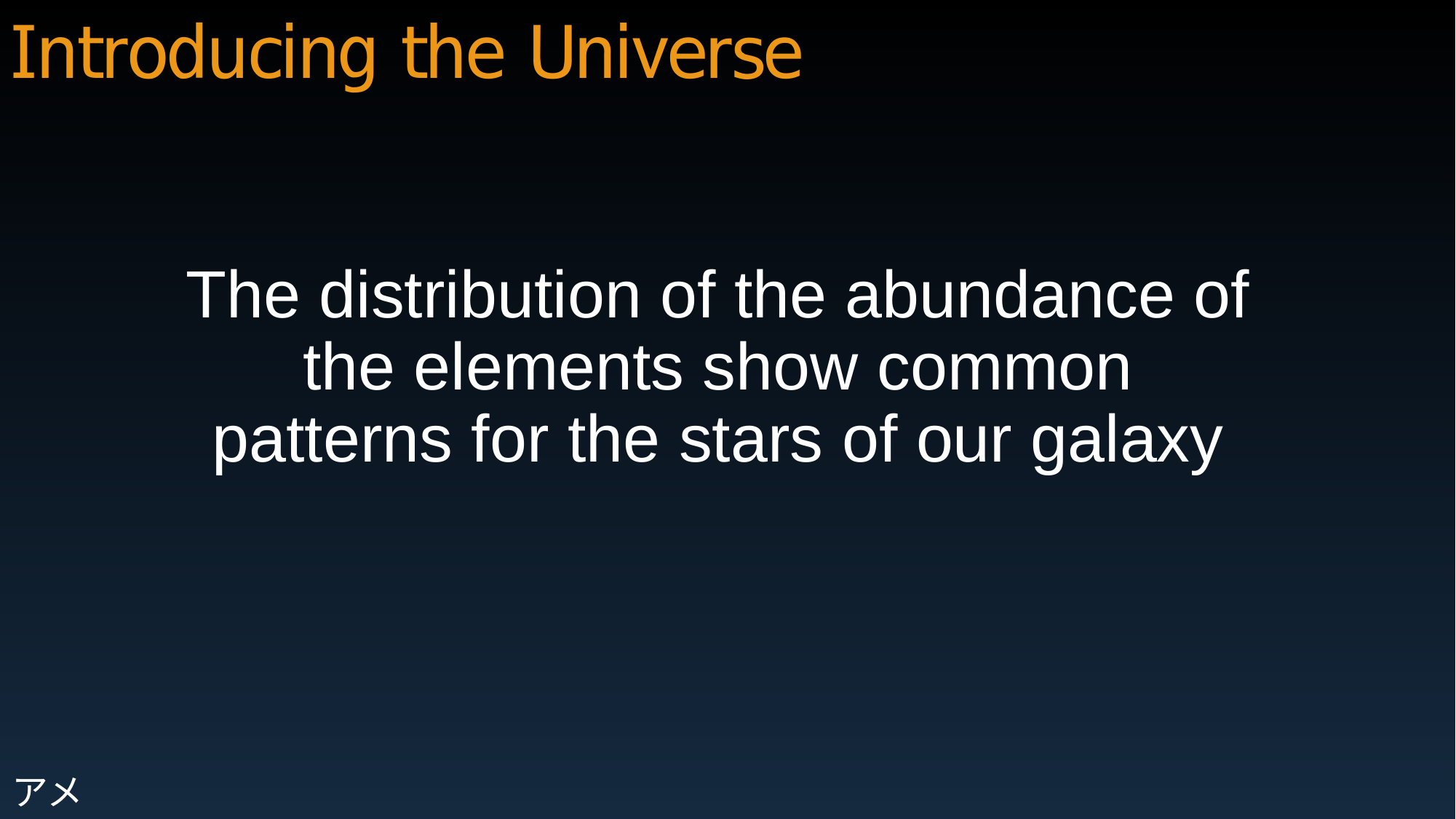

Introducing the Universe
The distribution of the abundance of the elements show common patterns for the stars of our galaxy
アメ